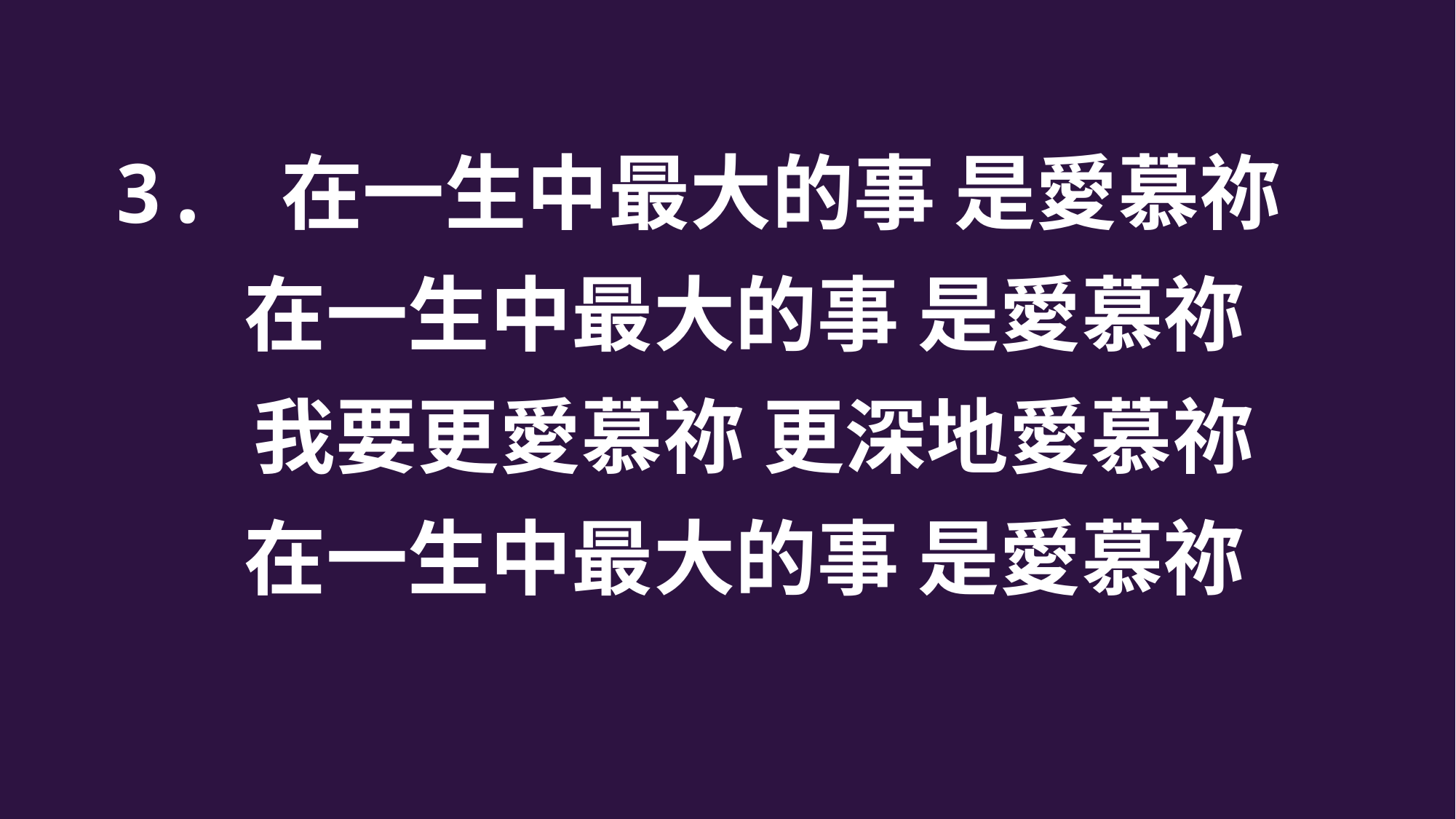

3. 在一生中最大的事 是愛慕祢
    在一生中最大的事 是愛慕祢
     我要更愛慕祢 更深地愛慕祢
    在一生中最大的事 是愛慕祢